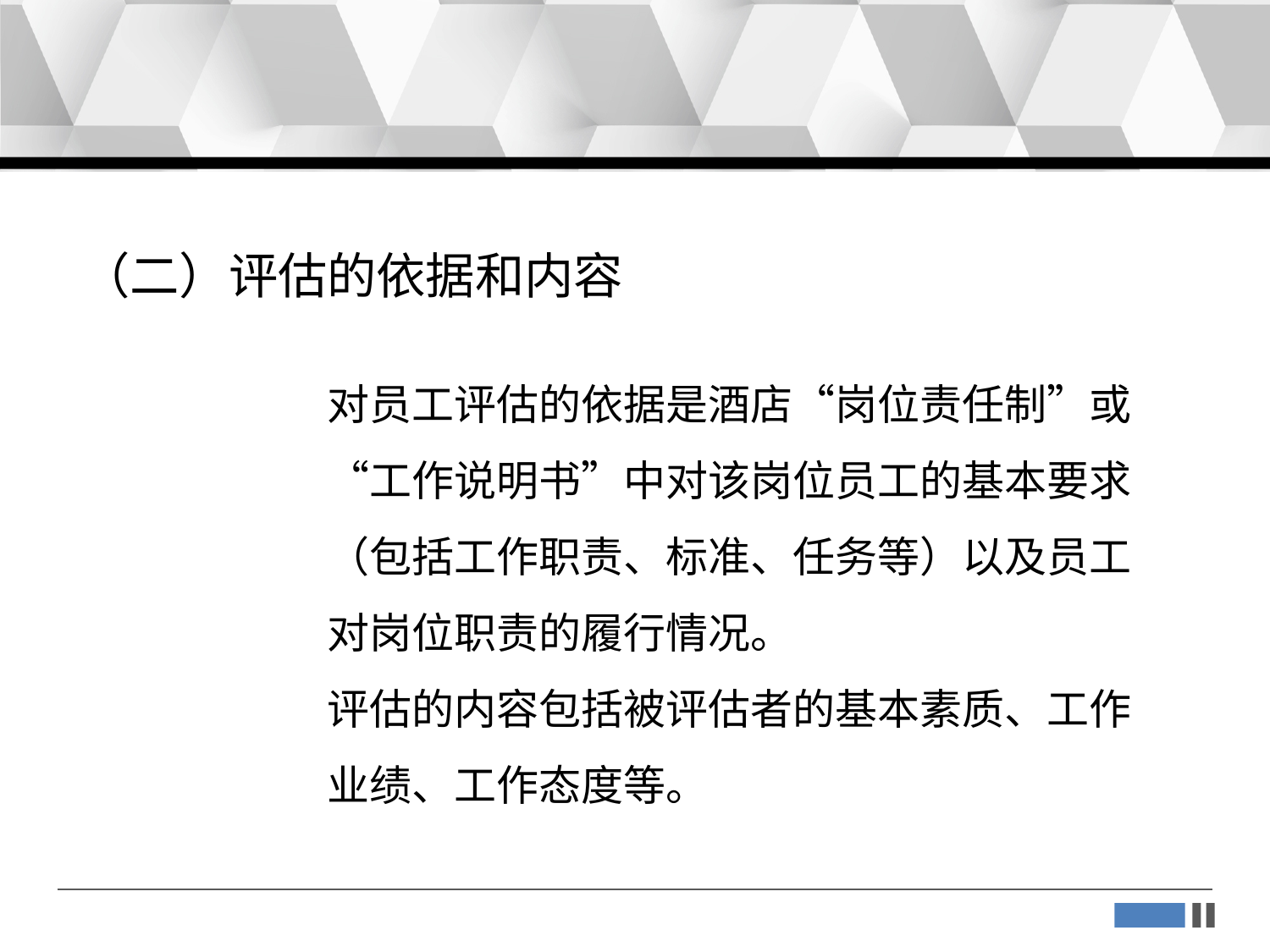

（二）评估的依据和内容
对员工评估的依据是酒店“岗位责任制”或“工作说明书”中对该岗位员工的基本要求（包括工作职责、标准、任务等）以及员工对岗位职责的履行情况。
评估的内容包括被评估者的基本素质、工作业绩、工作态度等。